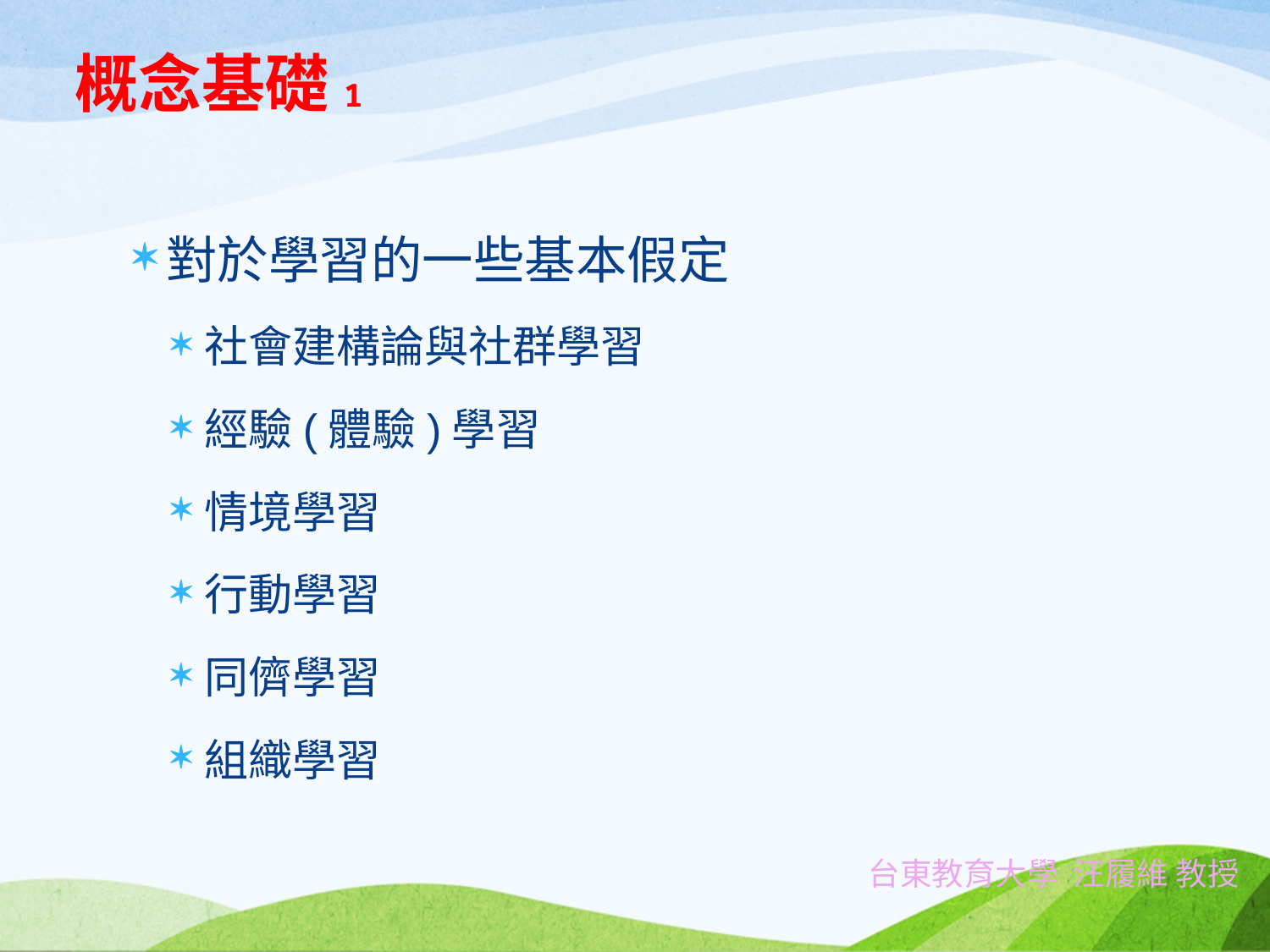

# 概念基礎1
對於學習的一些基本假定
社會建構論與社群學習
經驗(體驗)學習
情境學習
行動學習
同儕學習
組織學習
台東教育大學  汪履維 教授